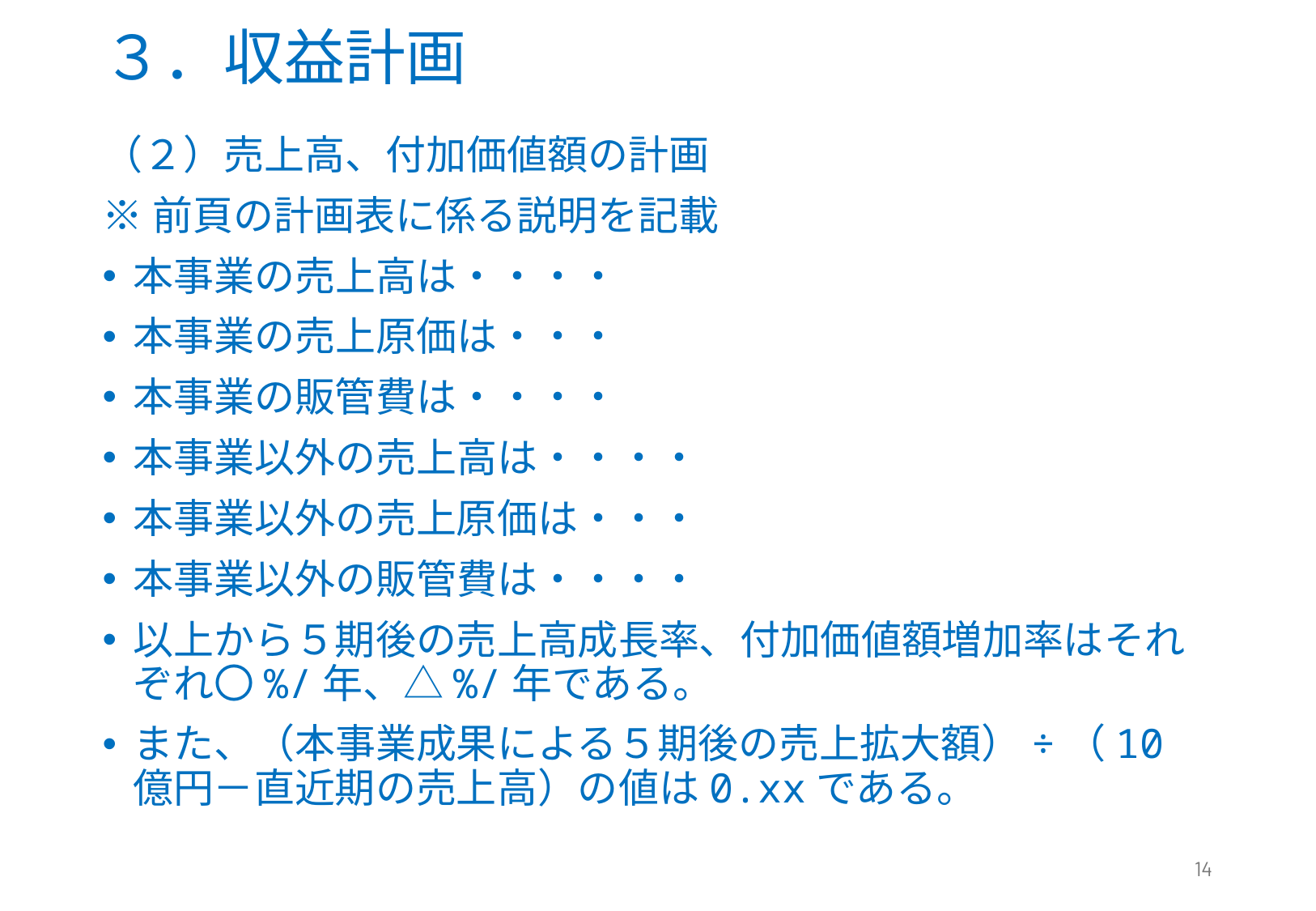

# ３．収益計画
（２）売上高、付加価値額の計画
※前頁の計画表に係る説明を記載
本事業の売上高は・・・・
本事業の売上原価は・・・
本事業の販管費は・・・・
本事業以外の売上高は・・・・
本事業以外の売上原価は・・・
本事業以外の販管費は・・・・
以上から５期後の売上高成長率、付加価値額増加率はそれぞれ〇%/年、△%/年である。
また、（本事業成果による５期後の売上拡大額）÷（10億円－直近期の売上高）の値は0.xxである。
14